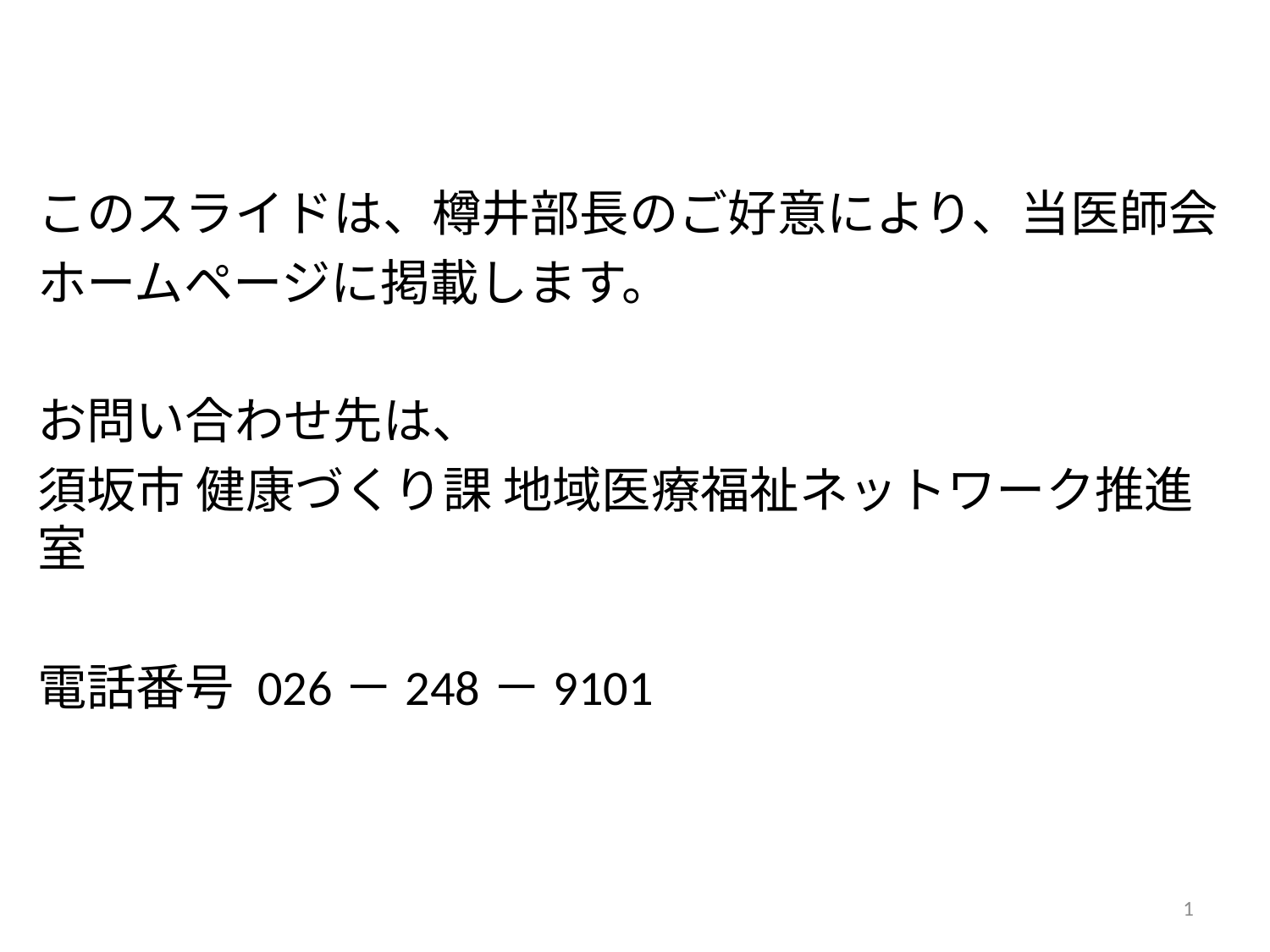

#
このスライドは、樽井部長のご好意により、当医師会
ホームページに掲載します。

お問い合わせ先は、
須坂市 健康づくり課 地域医療福祉ネットワーク推進室

電話番号 026－248－9101
1